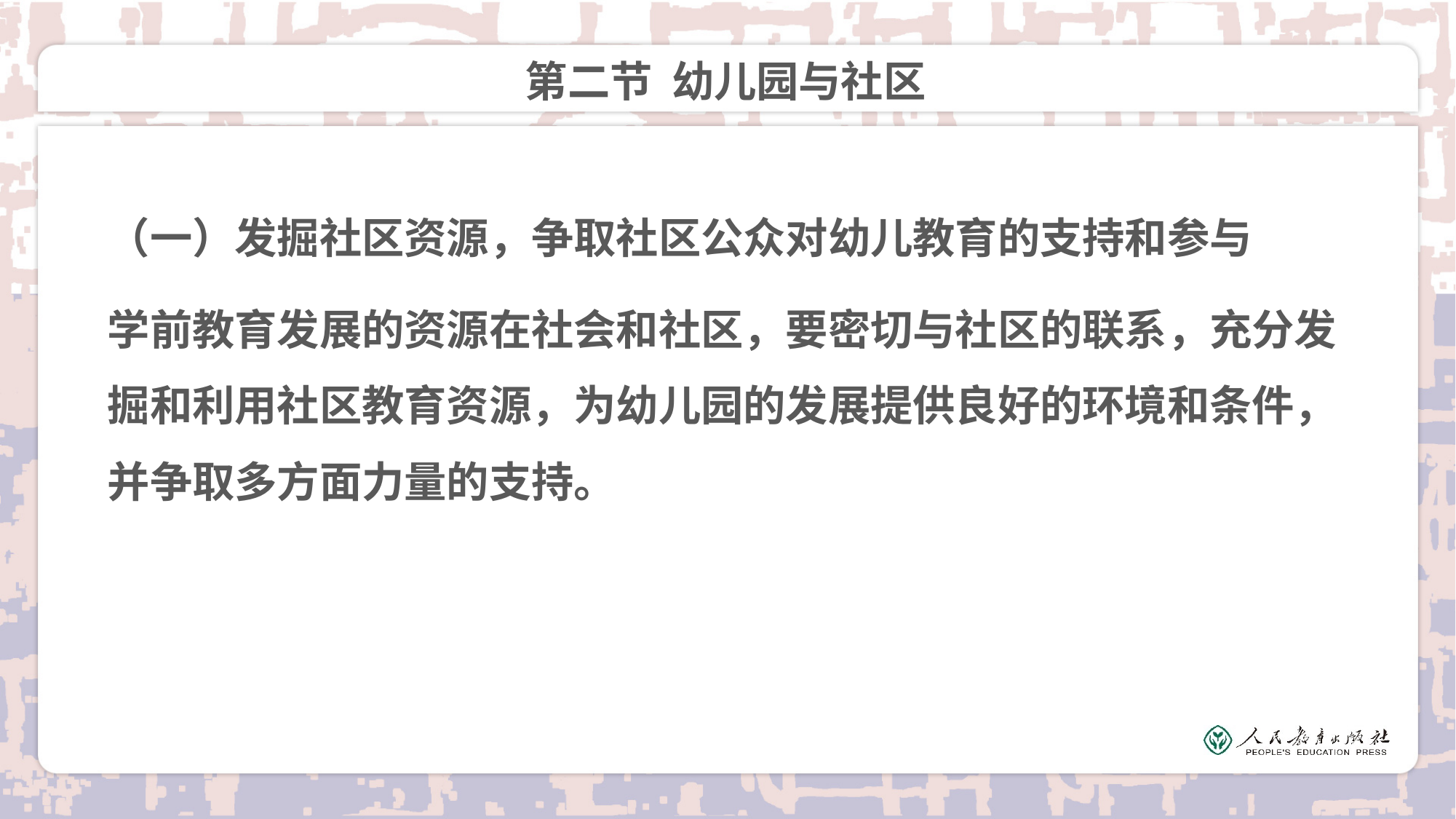

# 第二节  幼儿园与社区
（一）发掘社区资源，争取社区公众对幼儿教育的支持和参与
学前教育发展的资源在社会和社区，要密切与社区的联系，充分发掘和利用社区教育资源，为幼儿园的发展提供良好的环境和条件，并争取多方面力量的支持。